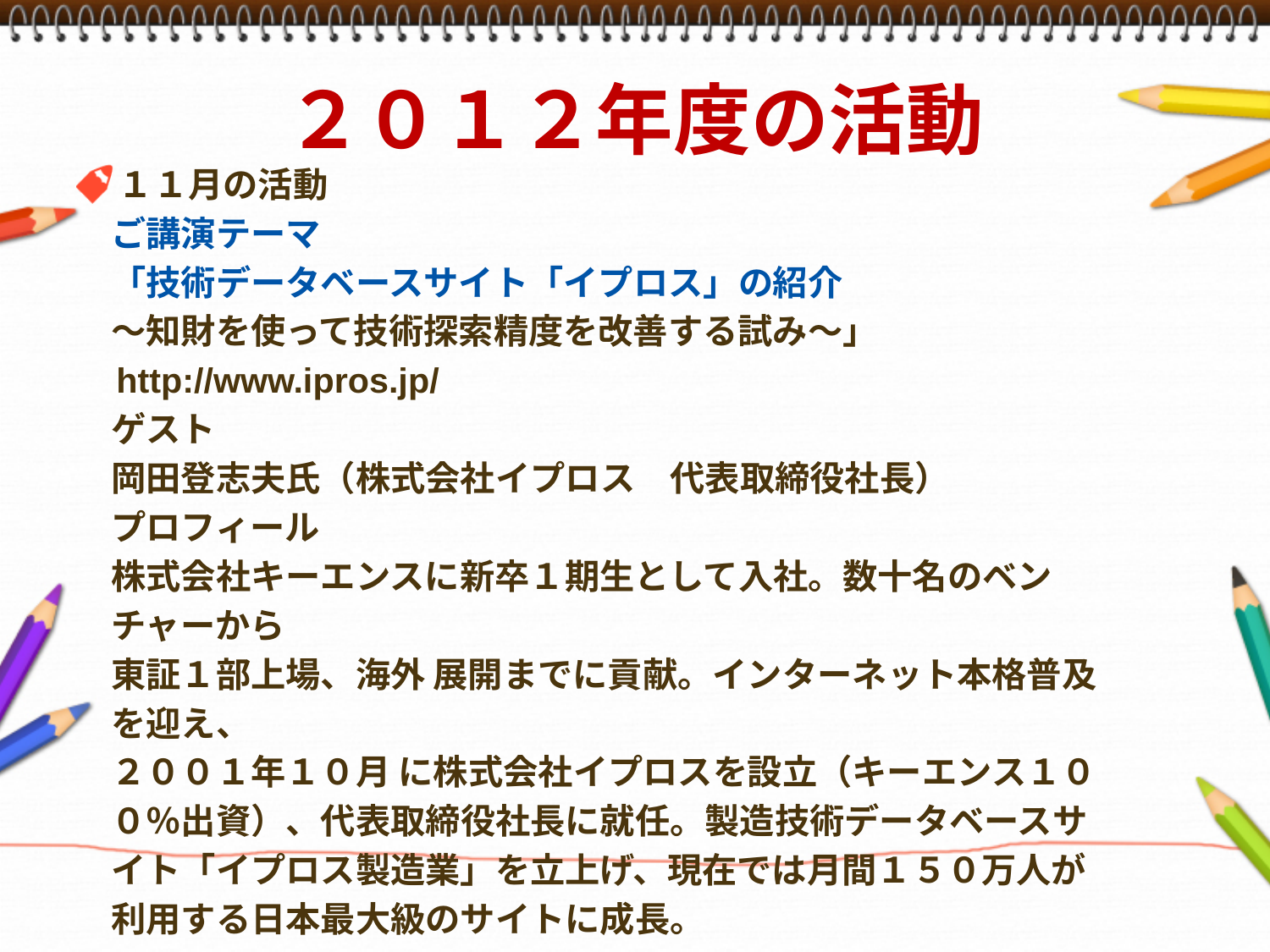

# ２０１２年度の活動
１１月の活動
　ご講演テーマ
　「技術データベースサイト「イプロス」の紹介
　～知財を使って技術探索精度を改善する試み～」
　http://www.ipros.jp/
　ゲスト
　岡田登志夫氏（株式会社イプロス　代表取締役社長）
　プロフィール
　株式会社キーエンスに新卒１期生として入社。数十名のベン
　チャーから
　東証１部上場、海外 展開までに貢献。インターネット本格普及
　を迎え、
　２００１年１０月 に株式会社イプロスを設立（キーエンス１０
　０％出資）、代表取締役社長に就任。製造技術データベースサ
　イト「イプロス製造業」を立上げ、現在では月間１５０万人が
　利用する日本最大級のサイトに成長。